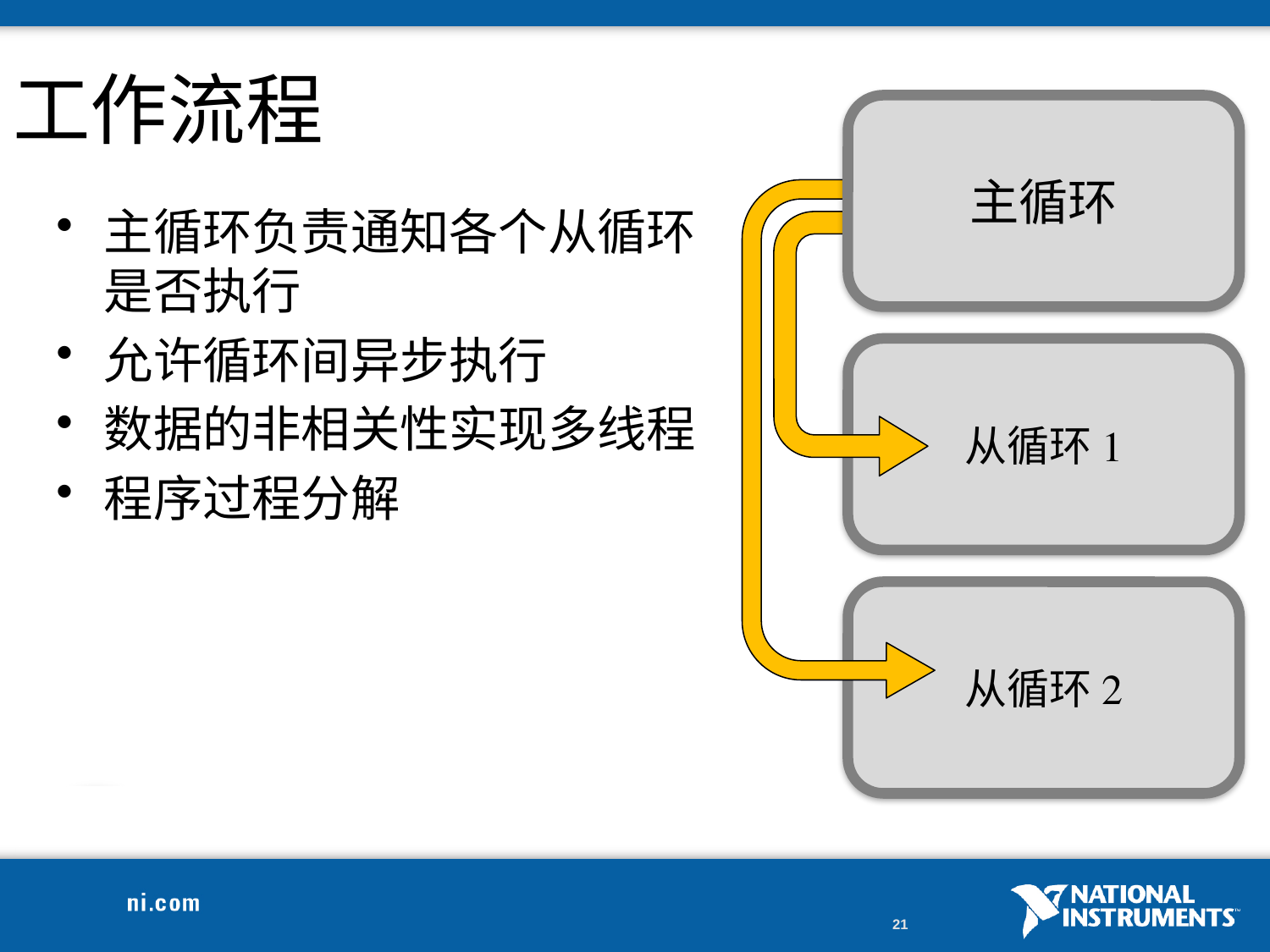

# 工作流程
主循环
主循环负责通知各个从循环是否执行
允许循环间异步执行
数据的非相关性实现多线程
程序过程分解

从循环1
从循环2